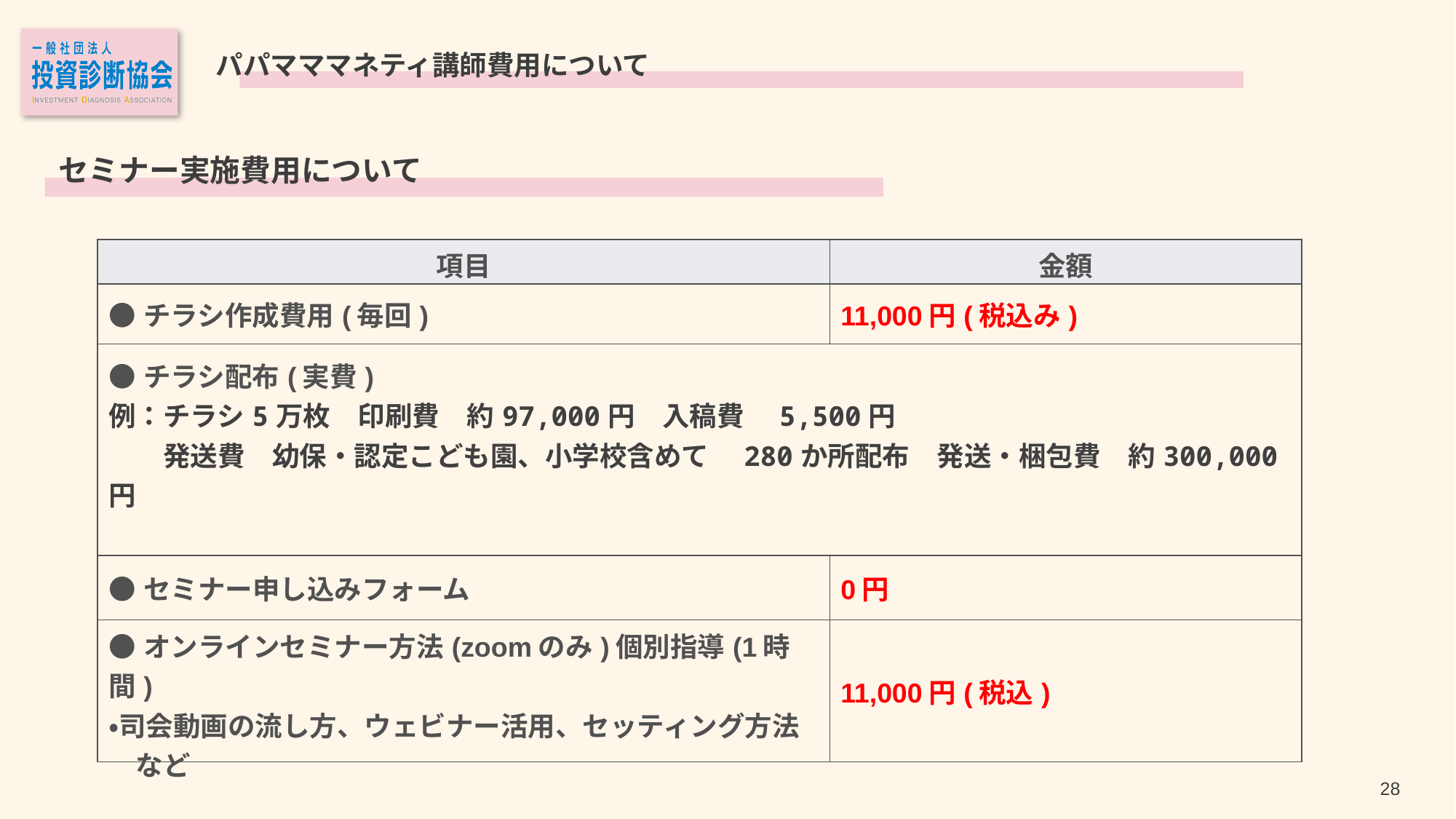

パパマママネティ講師費用について

セミナー実施費用について

| 項目 | 金額 |
| --- | --- |
| ●チラシ作成費用(毎回) | 11,000円(税込み) |
| ●チラシ配布(実費) 例：チラシ5万枚　印刷費　約97,000円　入稿費　5,500円　 　　発送費　幼保・認定こども園、小学校含めて　280か所配布　発送・梱包費　約300,000円 |  |
| ●セミナー申し込みフォーム | 0円 |
| ●オンラインセミナー方法(zoomのみ)個別指導(1時間) ・司会動画の流し方、ウェビナー活用、セッティング方法 　など | 11,000円(税込) |
28